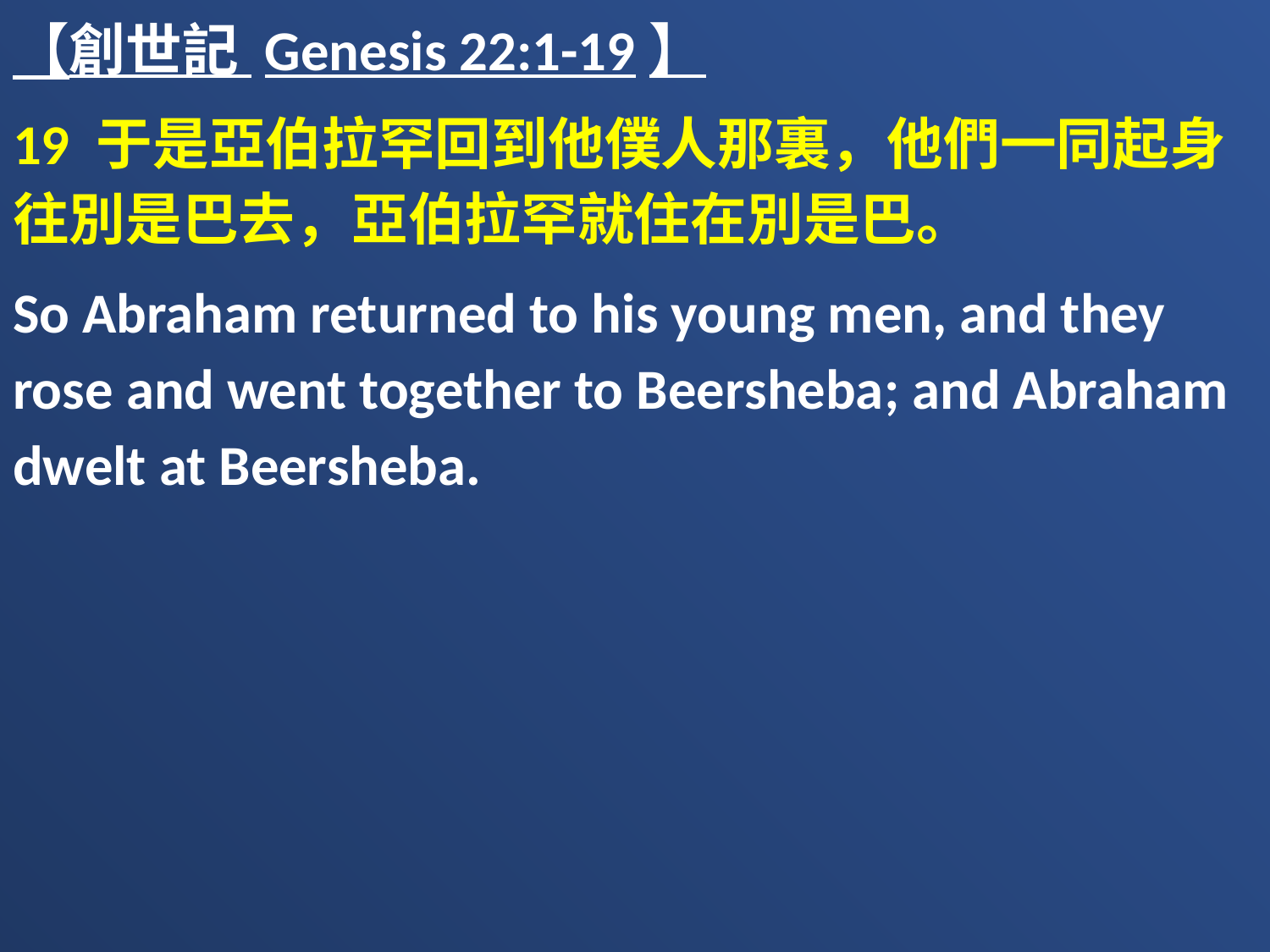

【創世記 Genesis 22:1-19】
19 于是亞伯拉罕回到他僕人那裏，他們一同起身往別是巴去，亞伯拉罕就住在別是巴。
So Abraham returned to his young men, and they rose and went together to Beersheba; and Abraham dwelt at Beersheba.